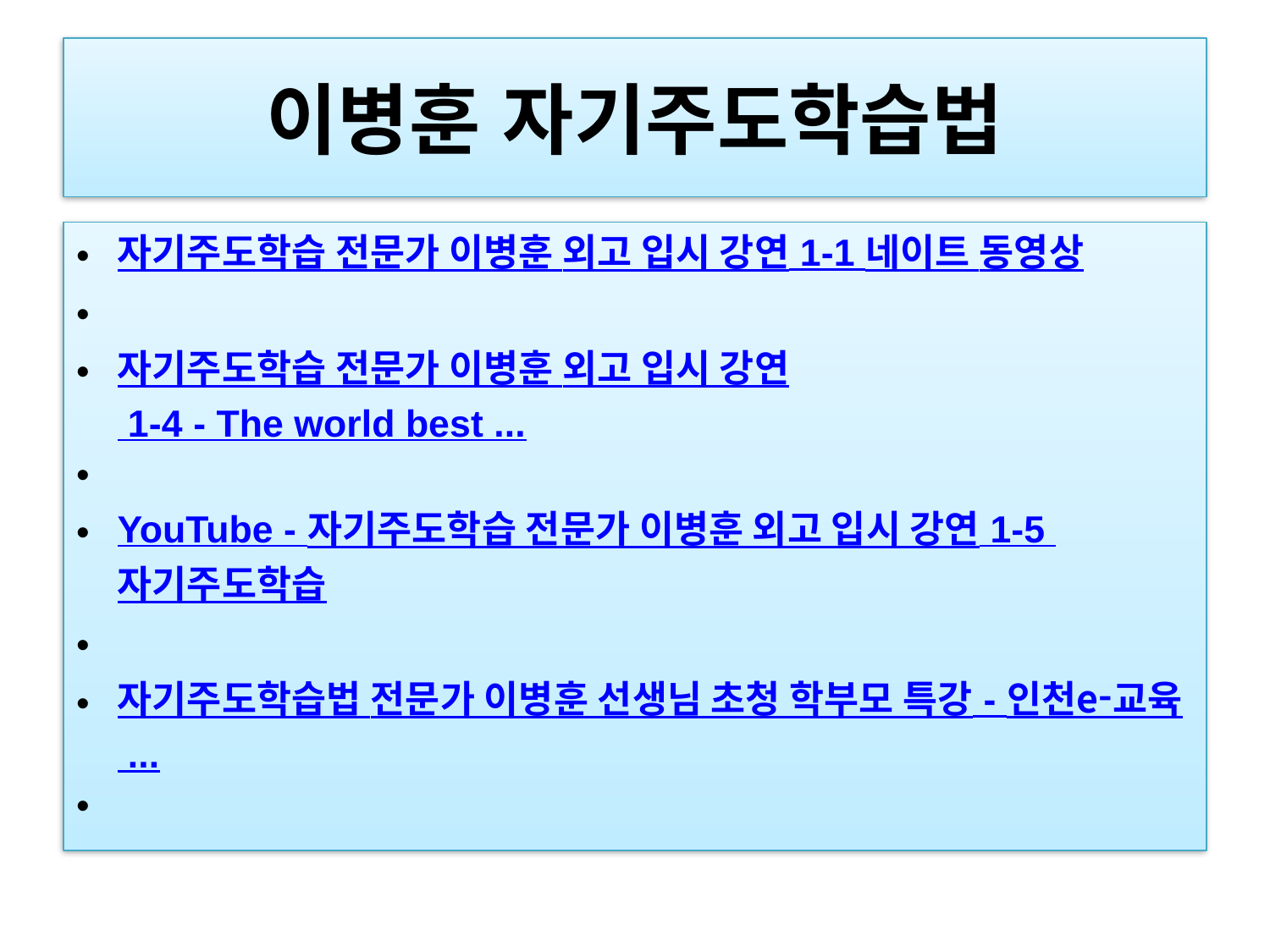

# 이병훈 자기주도학습법
자기주도학습 전문가 이병훈 외고 입시 강연 1-1 네이트 동영상

자기주도학습 전문가 이병훈 외고 입시 강연 1-4 - The world best ...

YouTube - 자기주도학습 전문가 이병훈 외고 입시 강연 1-5 자기주도학습

자기주도학습법 전문가 이병훈 선생님 초청 학부모 특강 - 인천e-교육 ...